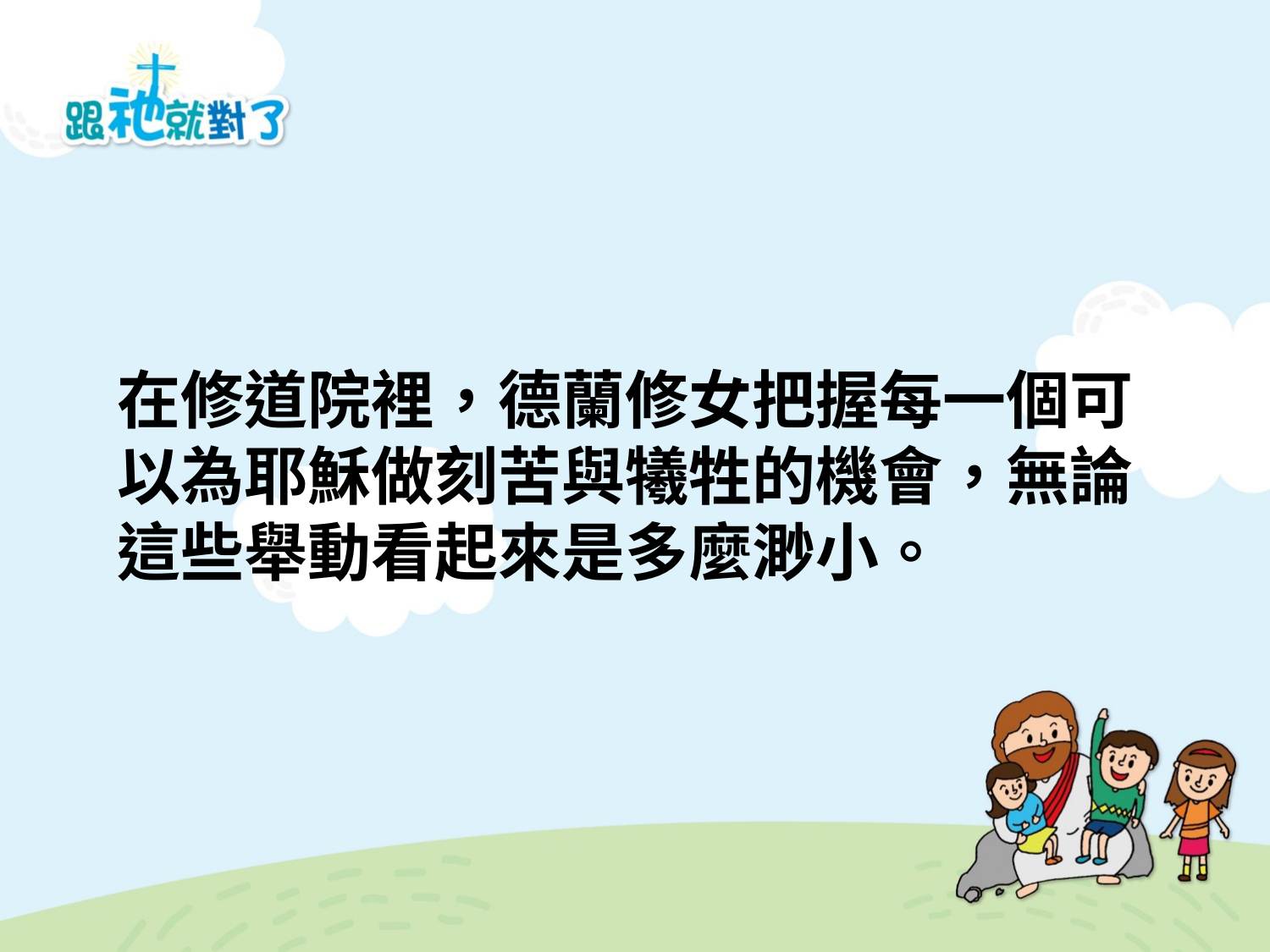

在修道院裡，德蘭修女把握每一個可以為耶穌做刻苦與犧牲的機會，無論這些舉動看起來是多麼渺小。